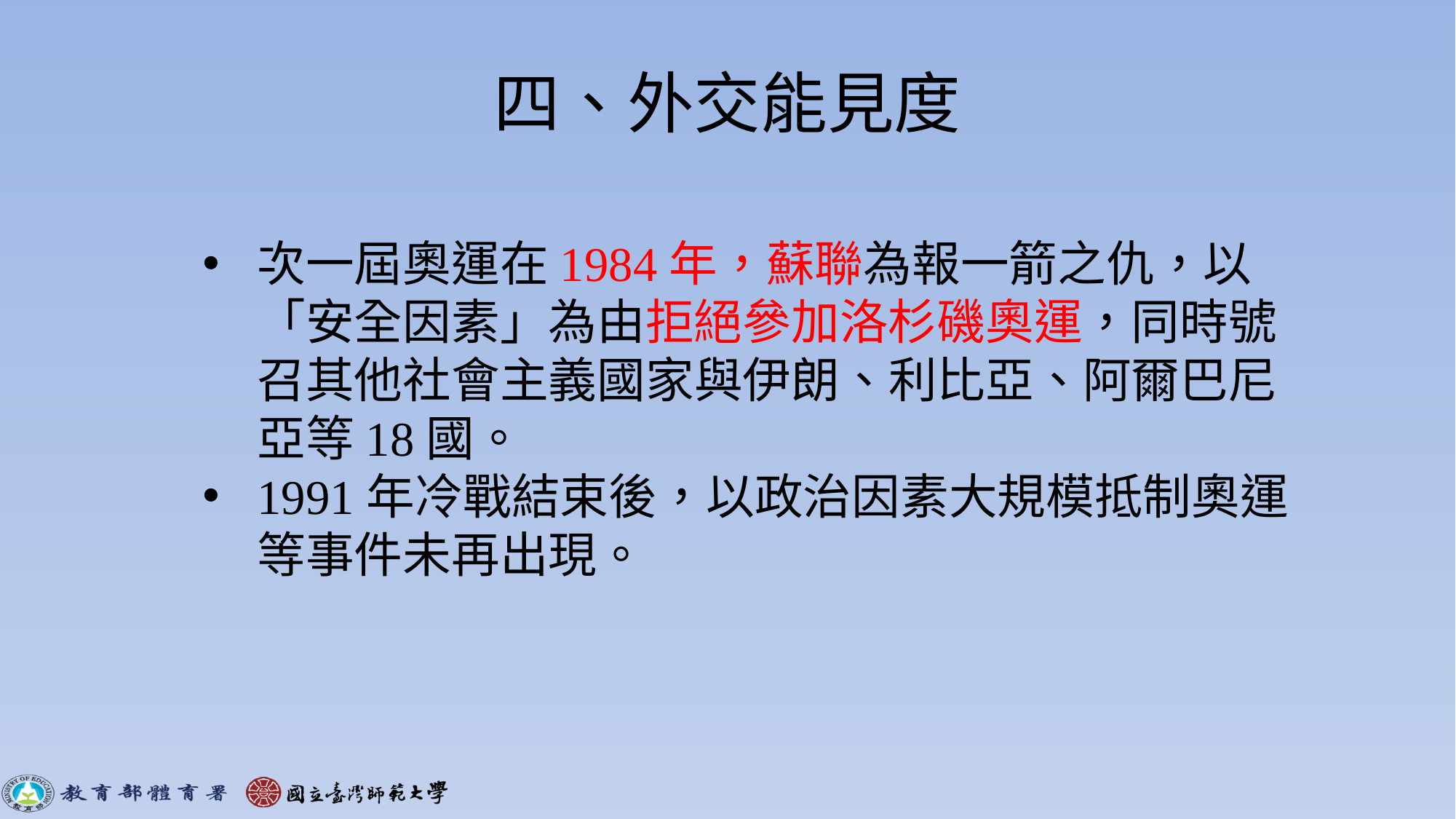

# 四、外交能見度
次一屆奧運在1984年，蘇聯為報一箭之仇，以「安全因素」為由拒絕參加洛杉磯奧運，同時號召其他社會主義國家與伊朗、利比亞、阿爾巴尼亞等18國。
1991年冷戰結束後，以政治因素大規模抵制奧運等事件未再出現。